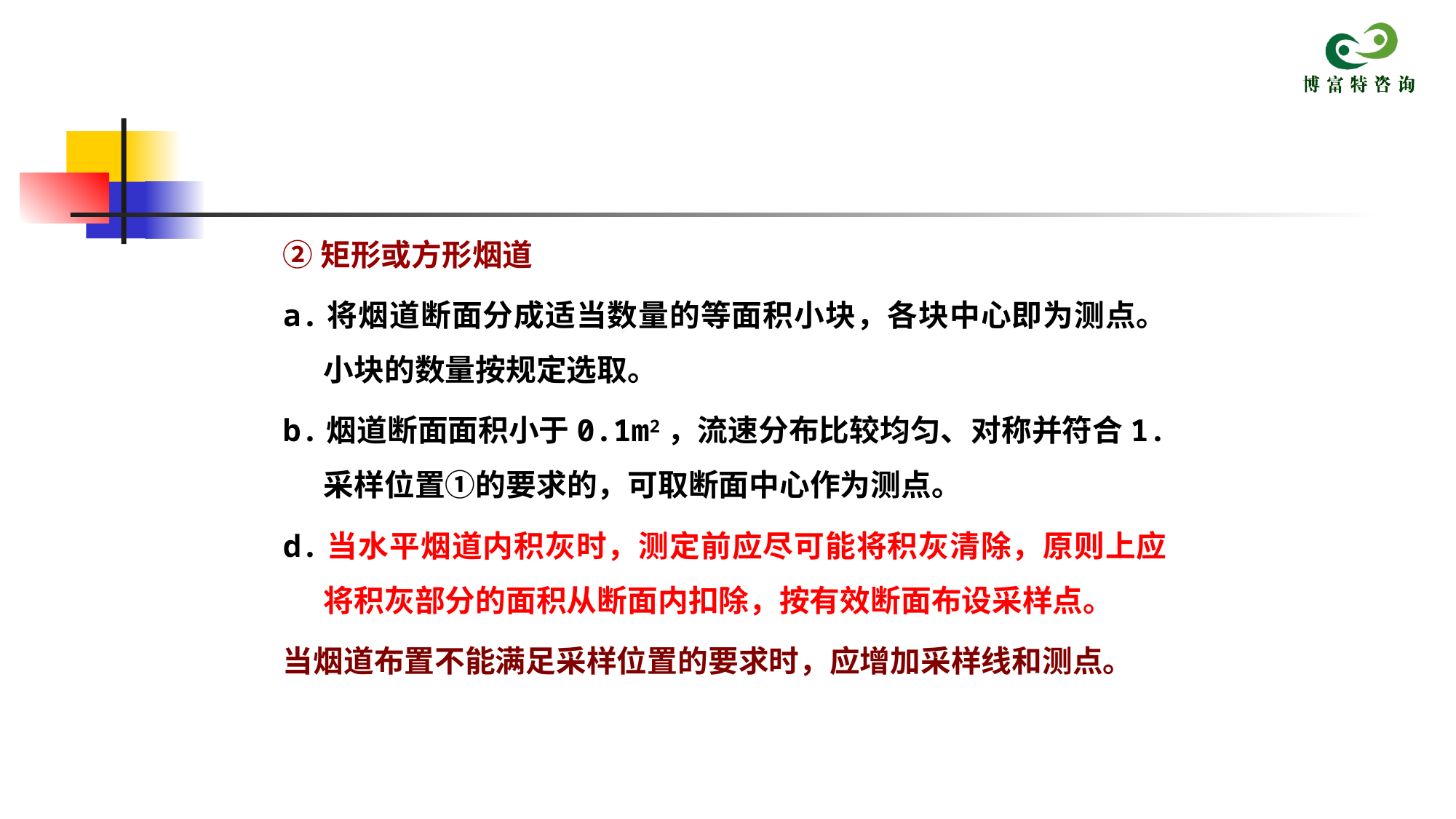

②矩形或方形烟道
a.将烟道断面分成适当数量的等面积小块，各块中心即为测点。小块的数量按规定选取。
b.烟道断面面积小于0.1m2，流速分布比较均匀、对称并符合1.采样位置①的要求的，可取断面中心作为测点。
d.当水平烟道内积灰时，测定前应尽可能将积灰清除，原则上应将积灰部分的面积从断面内扣除，按有效断面布设采样点。
当烟道布置不能满足采样位置的要求时，应增加采样线和测点。